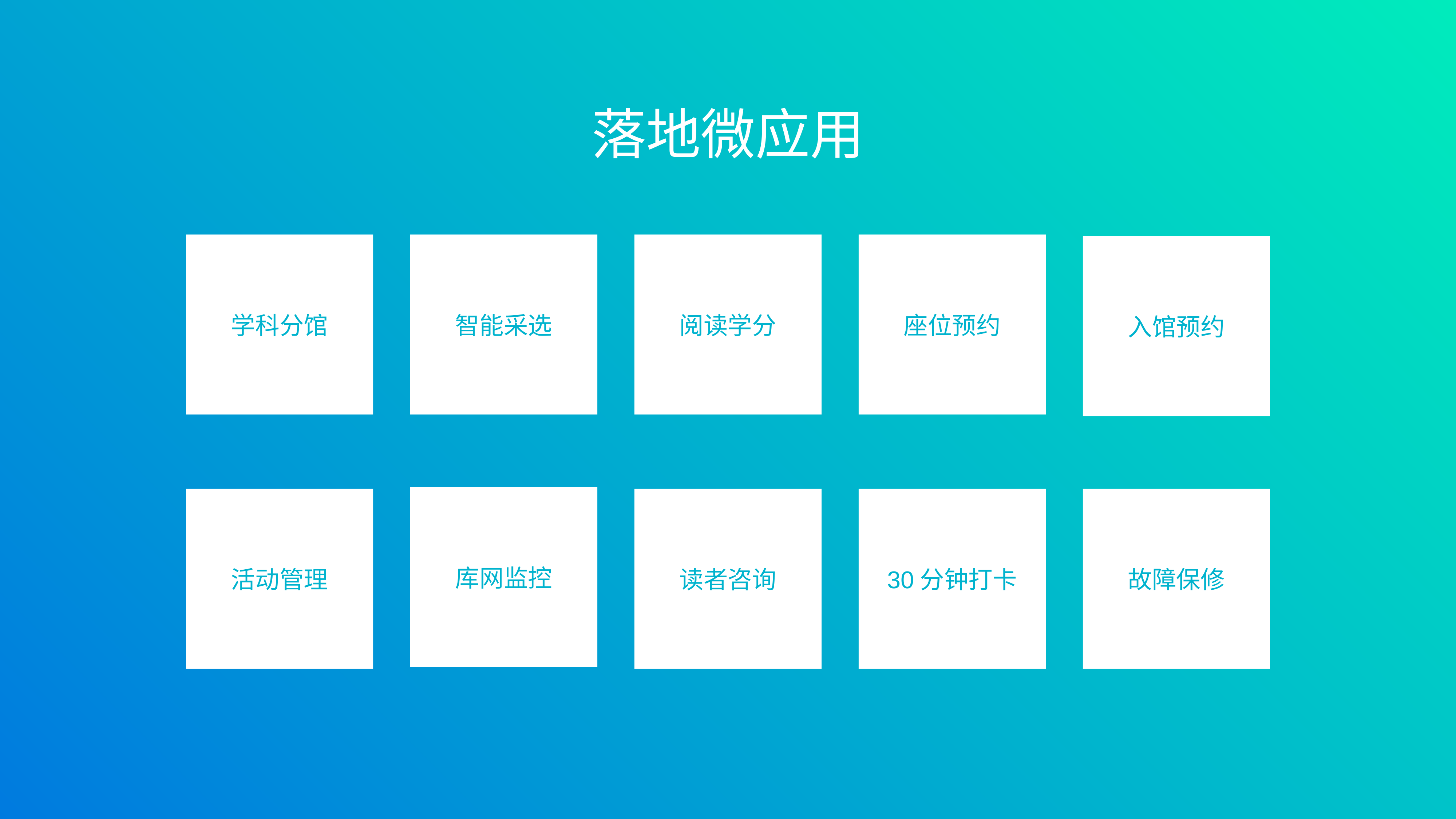

落地微应用
学科分馆
智能采选
阅读学分
座位预约
入馆预约
库网监控
活动管理
读者咨询
30分钟打卡
故障保修